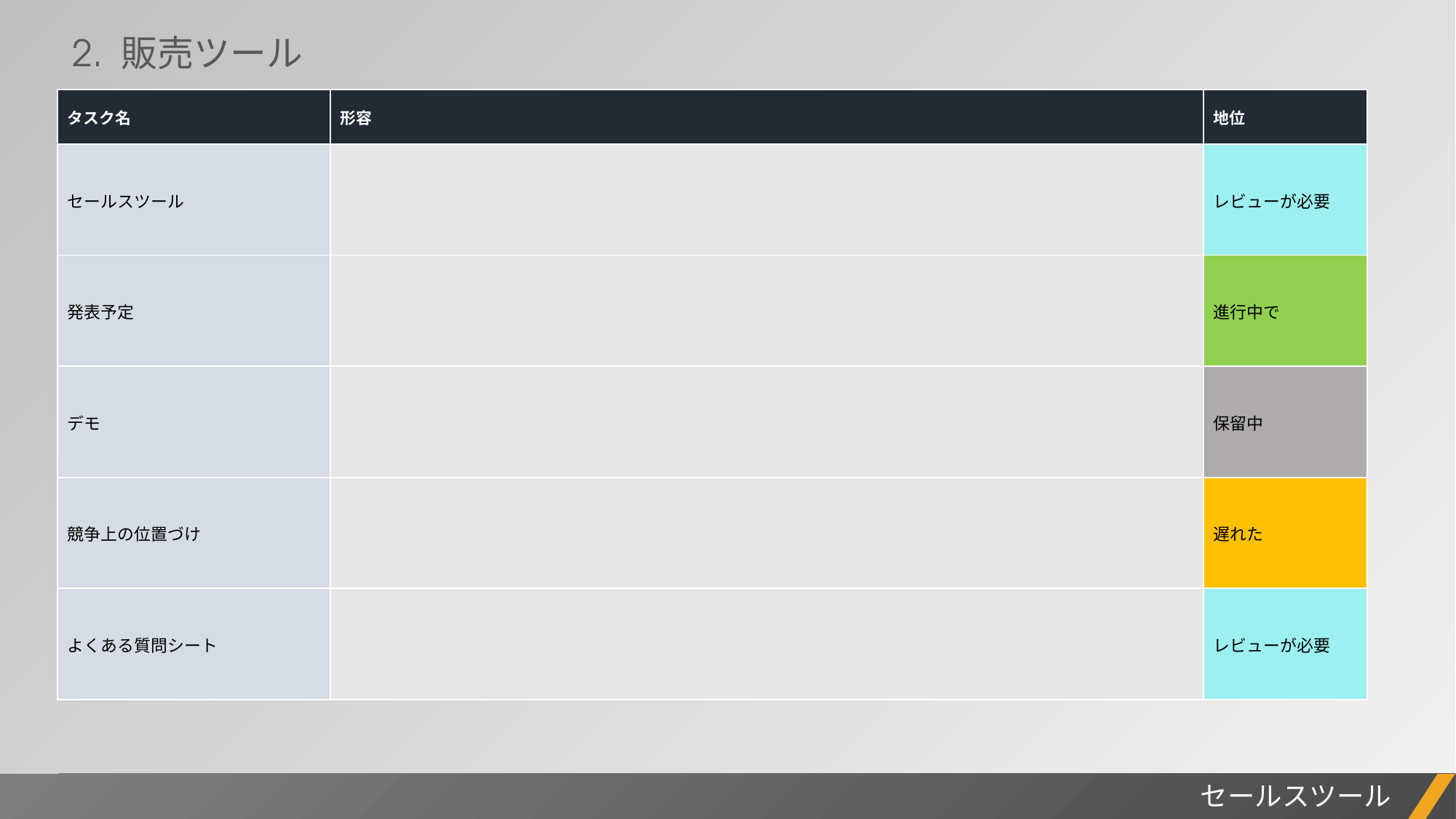

2. 販売ツール
| タスク名 | 形容 | 地位 |
| --- | --- | --- |
| セールスツール |  | レビューが必要 |
| 発表予定 |  | 進行中で |
| デモ |  | 保留中 |
| 競争上の位置づけ |  | 遅れた |
| よくある質問シート |  | レビューが必要 |
プロジェクトレポート
セールスツール